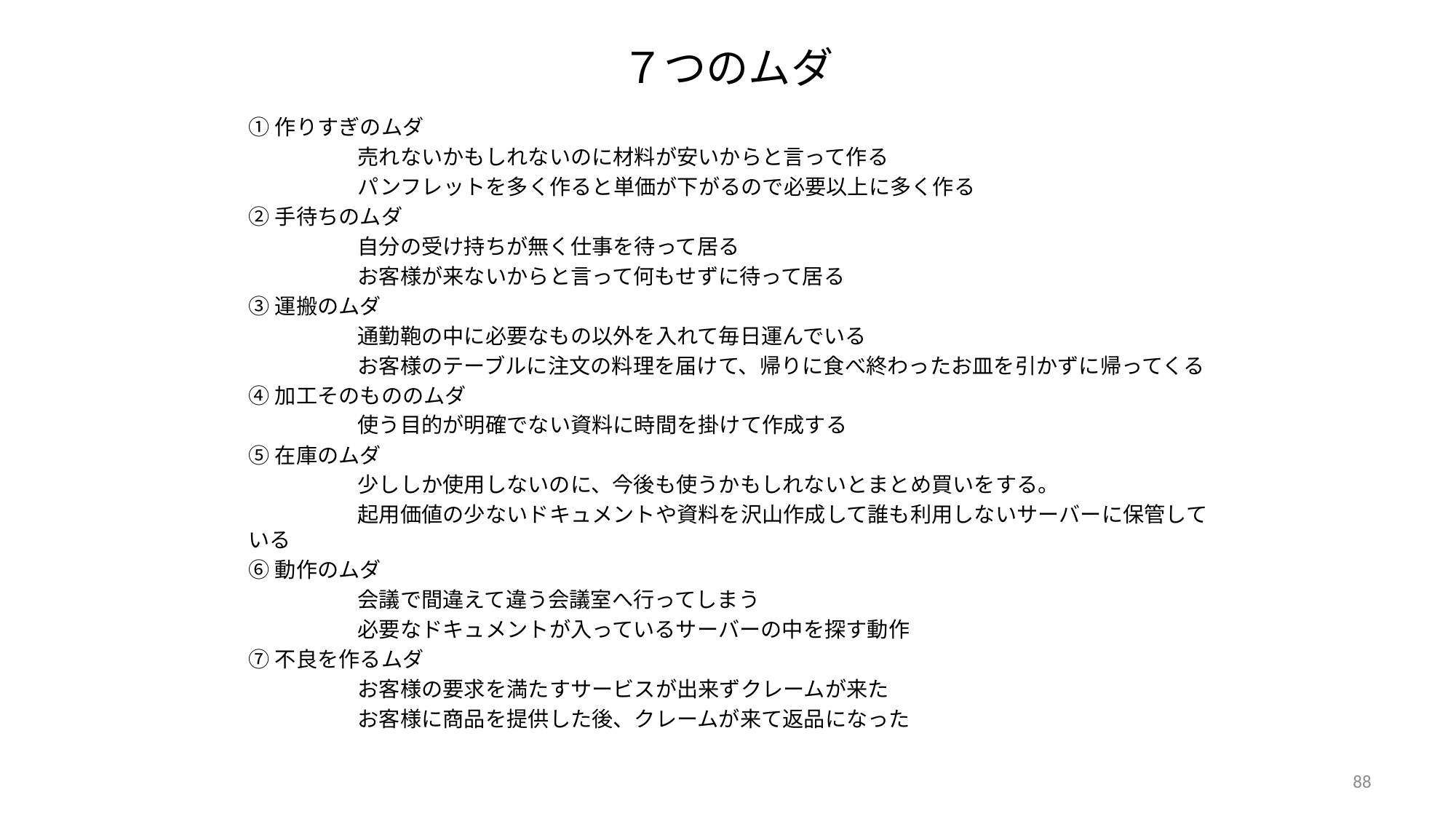

# ７つのムダ
①作りすぎのムダ
	売れないかもしれないのに材料が安いからと言って作る
	パンフレットを多く作ると単価が下がるので必要以上に多く作る
②手待ちのムダ
	自分の受け持ちが無く仕事を待って居る
	お客様が来ないからと言って何もせずに待って居る
③運搬のムダ
	通勤鞄の中に必要なもの以外を入れて毎日運んでいる
	お客様のテーブルに注文の料理を届けて、帰りに食べ終わったお皿を引かずに帰ってくる
④加工そのもののムダ
	使う目的が明確でない資料に時間を掛けて作成する
⑤在庫のムダ
	少ししか使用しないのに、今後も使うかもしれないとまとめ買いをする。
	起用価値の少ないドキュメントや資料を沢山作成して誰も利用しないサーバーに保管している
⑥動作のムダ
	会議で間違えて違う会議室へ行ってしまう
	必要なドキュメントが入っているサーバーの中を探す動作
⑦不良を作るムダ
	お客様の要求を満たすサービスが出来ずクレームが来た
	お客様に商品を提供した後、クレームが来て返品になった
88